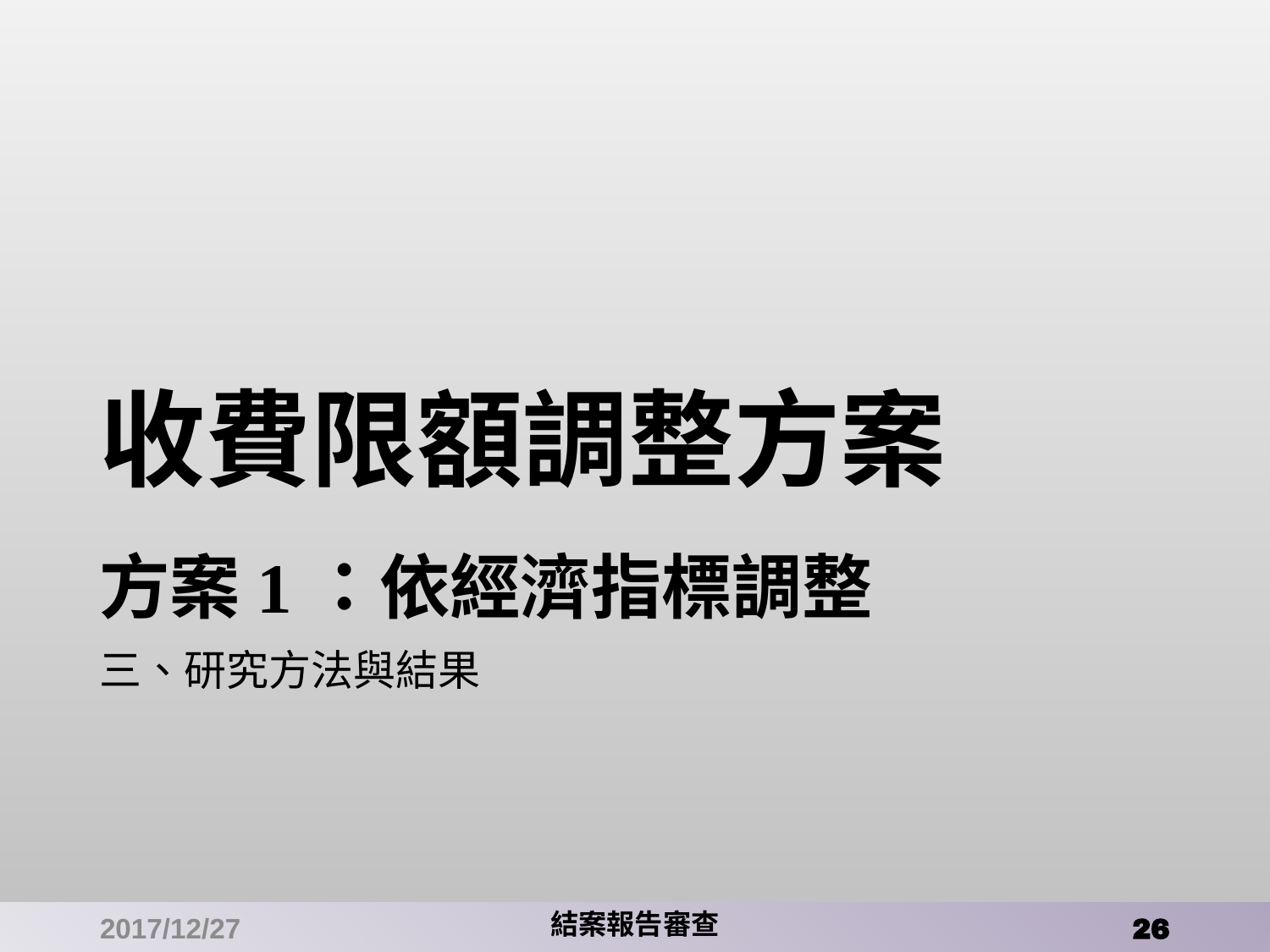

# 收費限額調整方案 方案1：依經濟指標調整
三、研究方法與結果
2017/12/27
結案報告審查
26